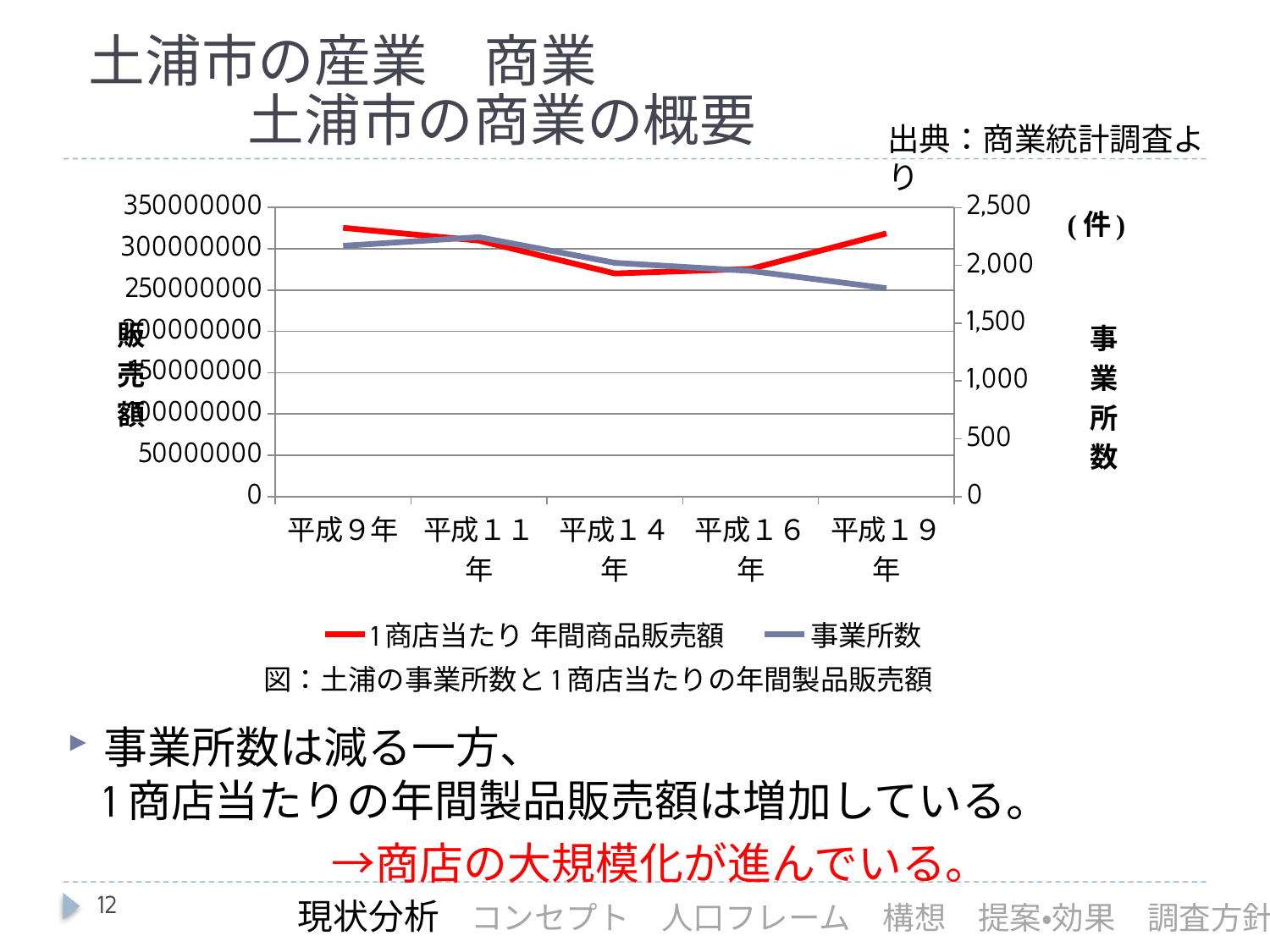

土浦市の産業　商業
# 土浦市の商業の概要
出典：商業統計調査より

### Chart

| Category | 1商店当たり 年間商品販売額 | 事業所数 |
|---|---|---|
| 平成９年 | 325440000.0 | 2169.0 |
| 平成１１年 | 309940000.0 | 2244.0 |
| 平成１４年 | 270200000.0 | 2022.0 |
| 平成１６年 | 275690000.0 | 1952.0 |
| 平成１９年 | 318690000.0 | 1802.0 |
図：土浦の事業所数と1商店当たりの年間製品販売額
事業所数は減る一方、
1商店当たりの年間製品販売額は増加している。
　　　　　　→商店の大規模化が進んでいる。

12
現状分析　コンセプト　人口フレーム　構想　提案・効果　調査方針